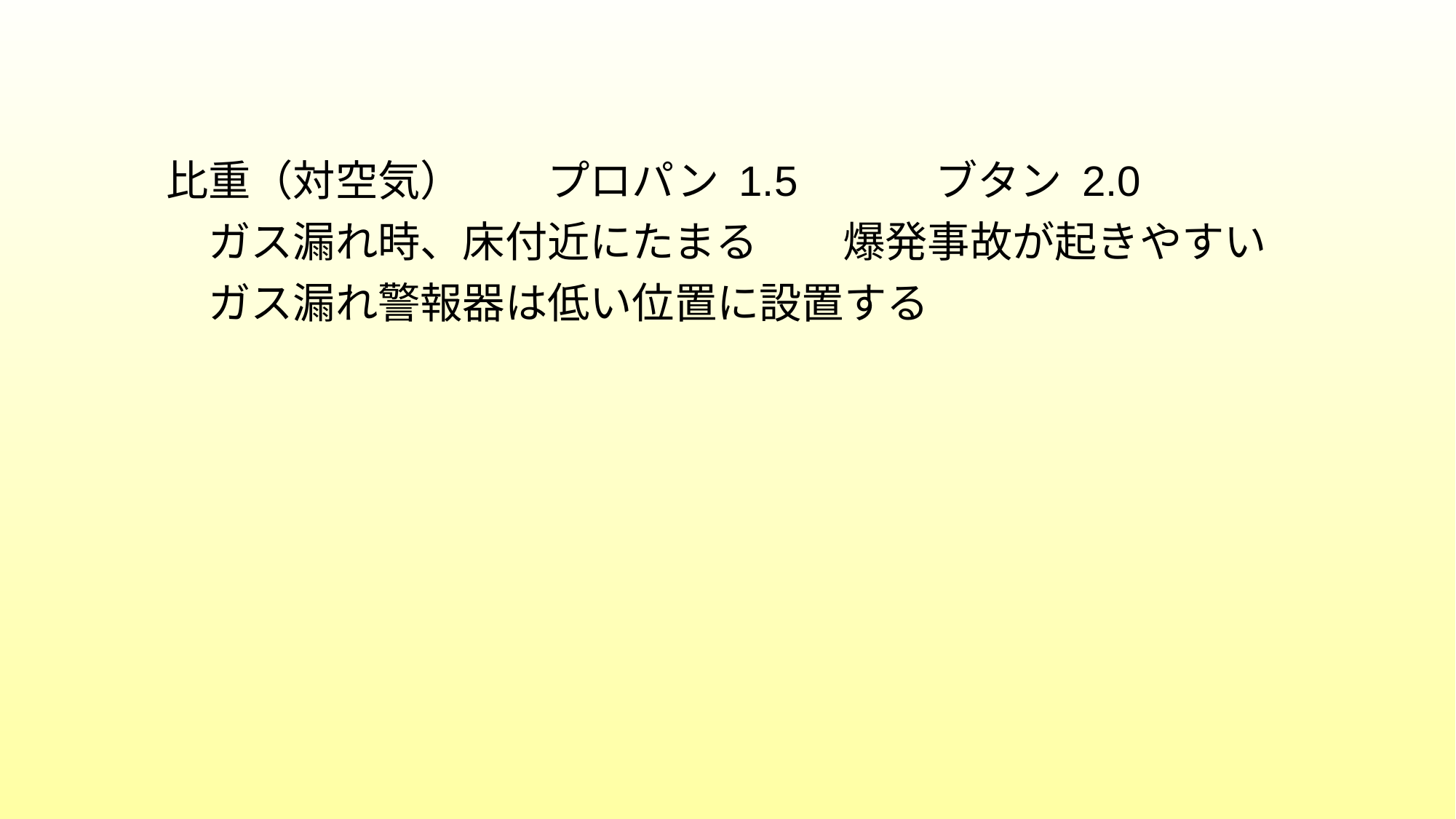

比重（対空気）　　プロパン 1.5　　　ブタン 2.0
　ガス漏れ時、床付近にたまる　　爆発事故が起きやすい
　ガス漏れ警報器は低い位置に設置する